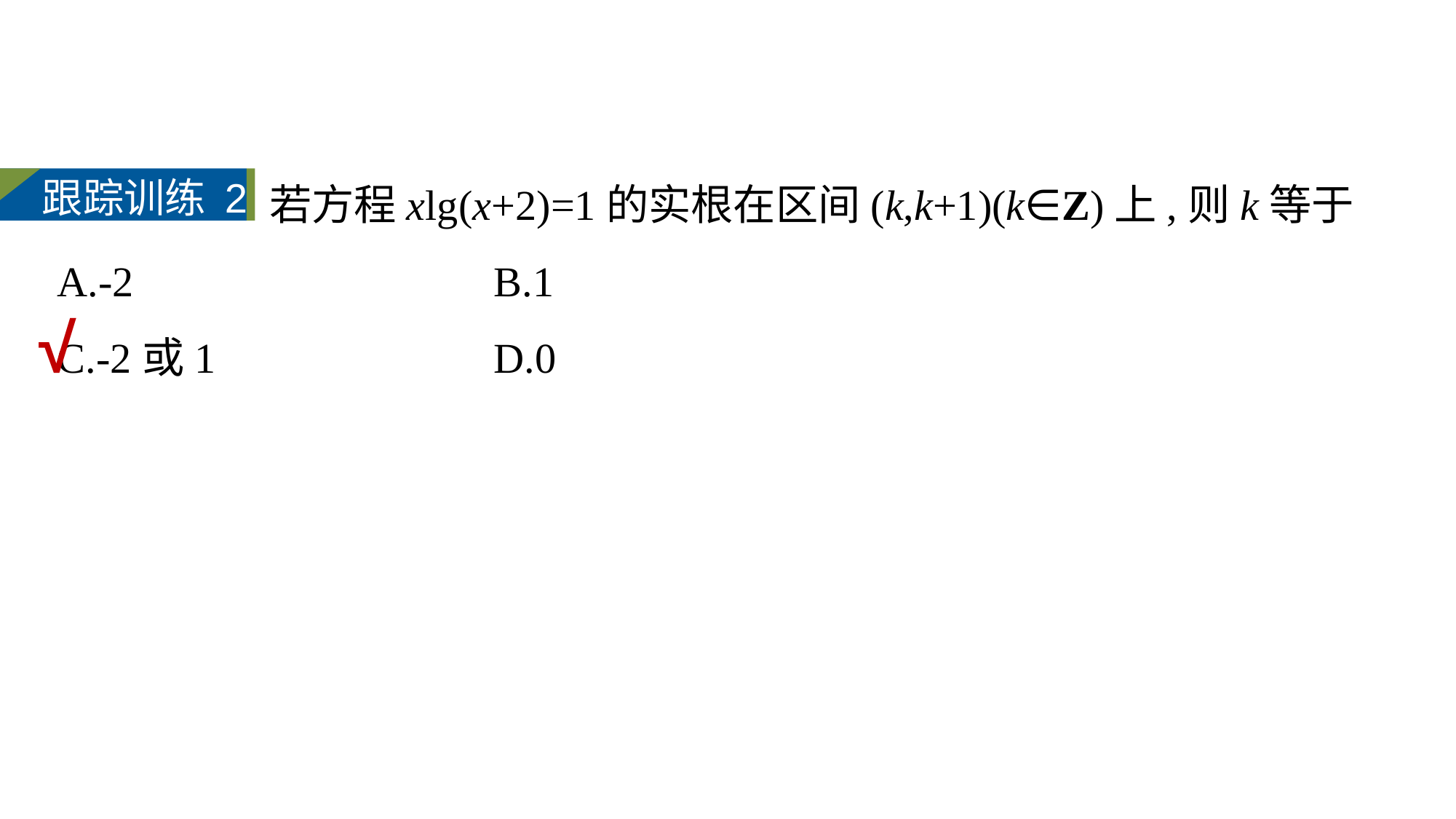

若方程xlg(x+2)=1的实根在区间(k,k+1)(k∈Z)上,则k等于
A.-2			B.1
C.-2或1			D.0
跟踪训练 2

√